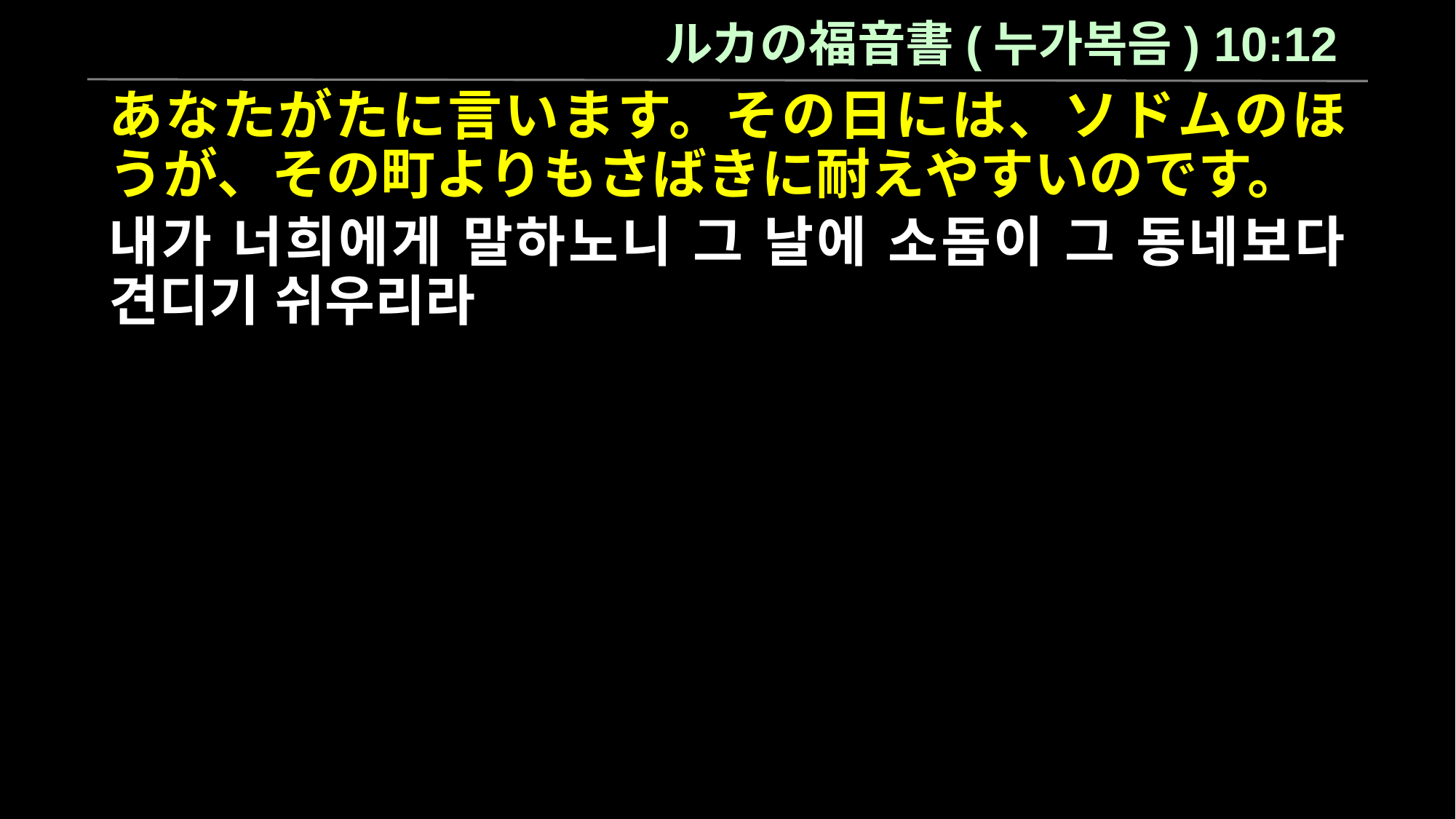

ルカの福音書(누가복음) 10:12

あなたがたに言います。その日には、ソドムのほうが、その町よりもさばきに耐えやすいのです。
내가 너희에게 말하노니 그 날에 소돔이 그 동네보다 견디기 쉬우리라